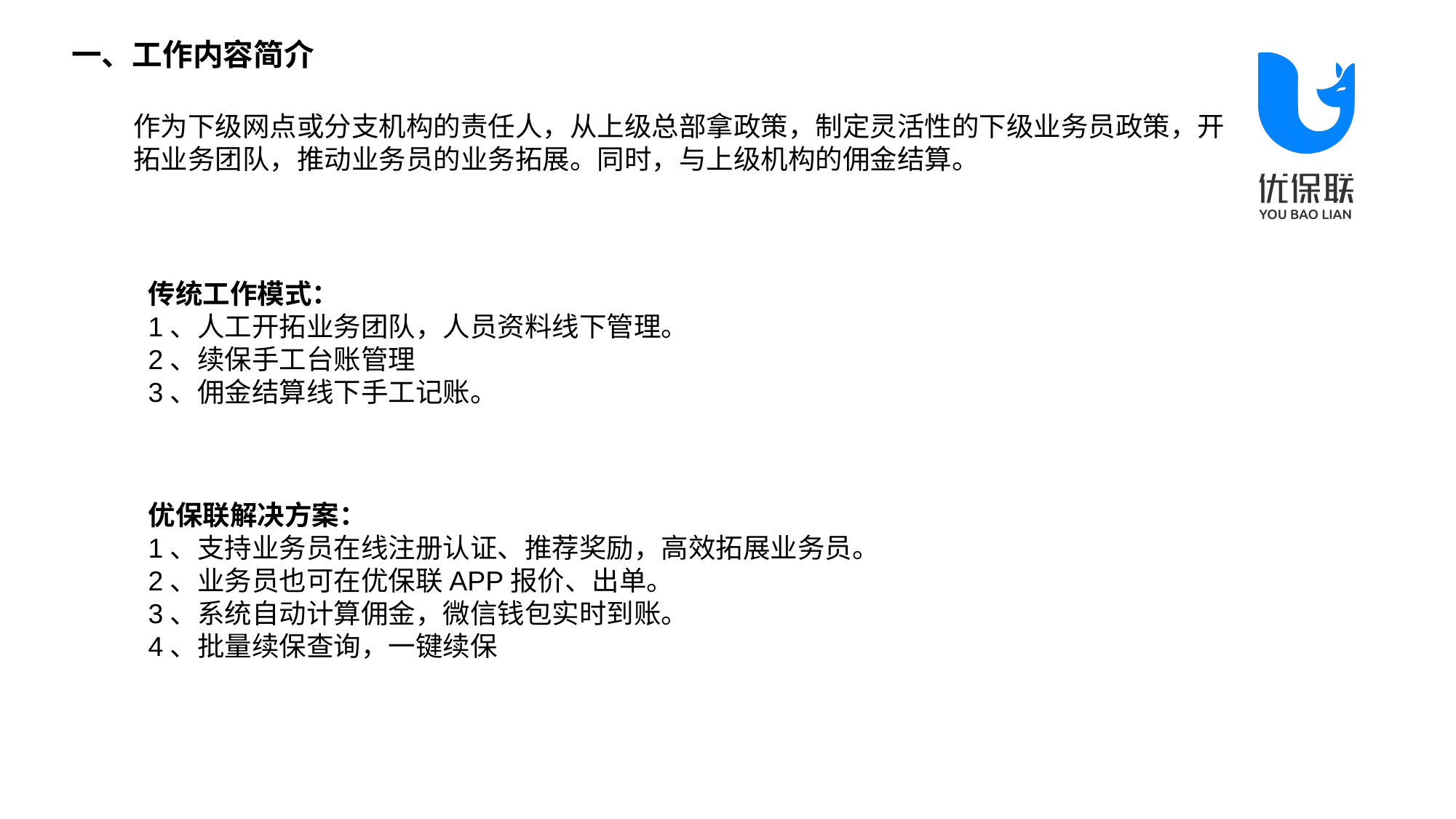

一、工作内容简介
作为下级网点或分支机构的责任人，从上级总部拿政策，制定灵活性的下级业务员政策，开拓业务团队，推动业务员的业务拓展。同时，与上级机构的佣金结算。
传统工作模式：
1、人工开拓业务团队，人员资料线下管理。
2、续保手工台账管理
3、佣金结算线下手工记账。

优保联解决方案：
1、支持业务员在线注册认证、推荐奖励，高效拓展业务员。
2、业务员也可在优保联APP报价、出单。
3、系统自动计算佣金，微信钱包实时到账。
4、批量续保查询，一键续保